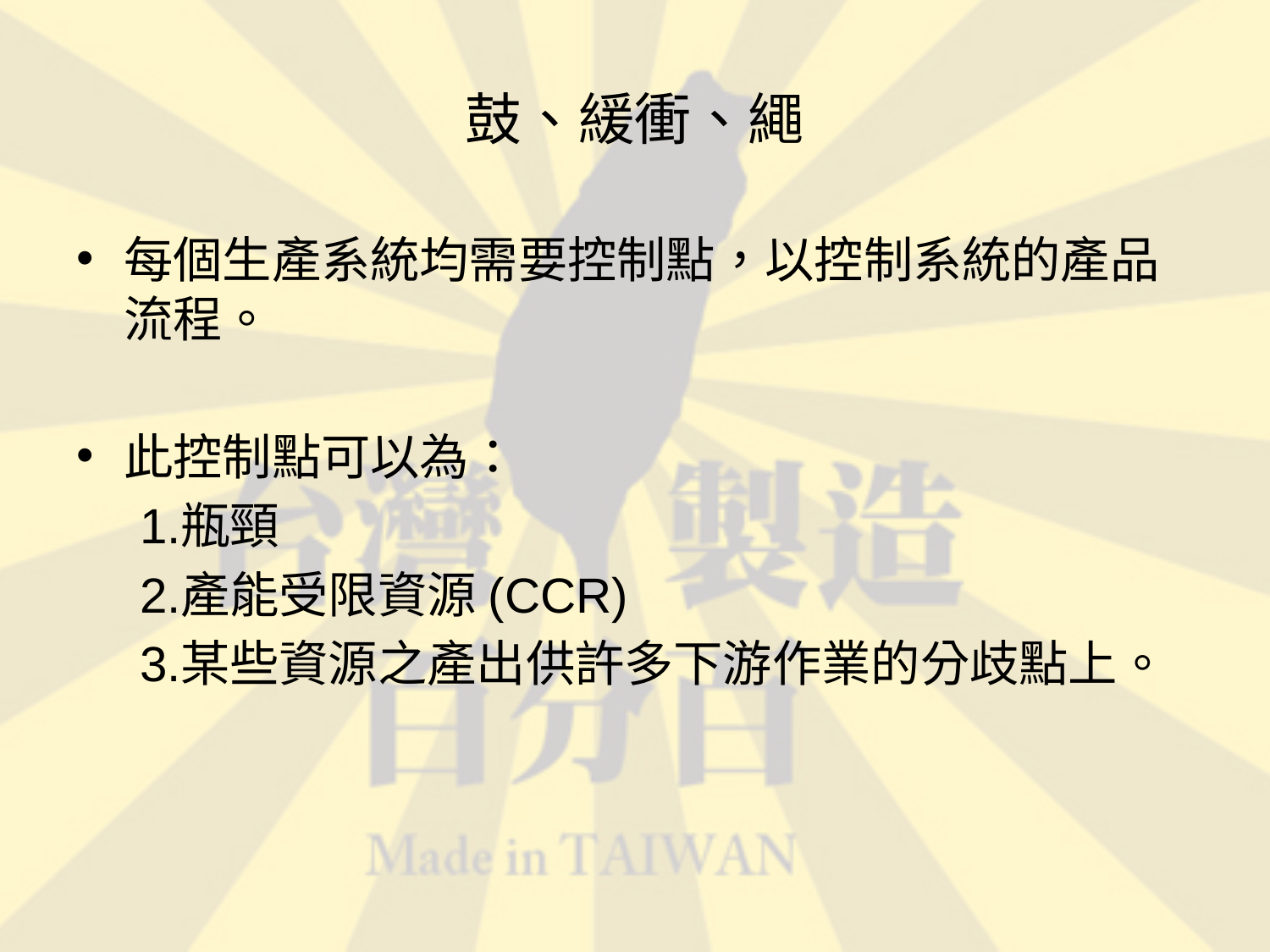

# 鼓、緩衝、繩
每個生產系統均需要控制點，以控制系統的產品流程。

此控制點可以為：
瓶頸
產能受限資源(CCR)
某些資源之產出供許多下游作業的分歧點上。